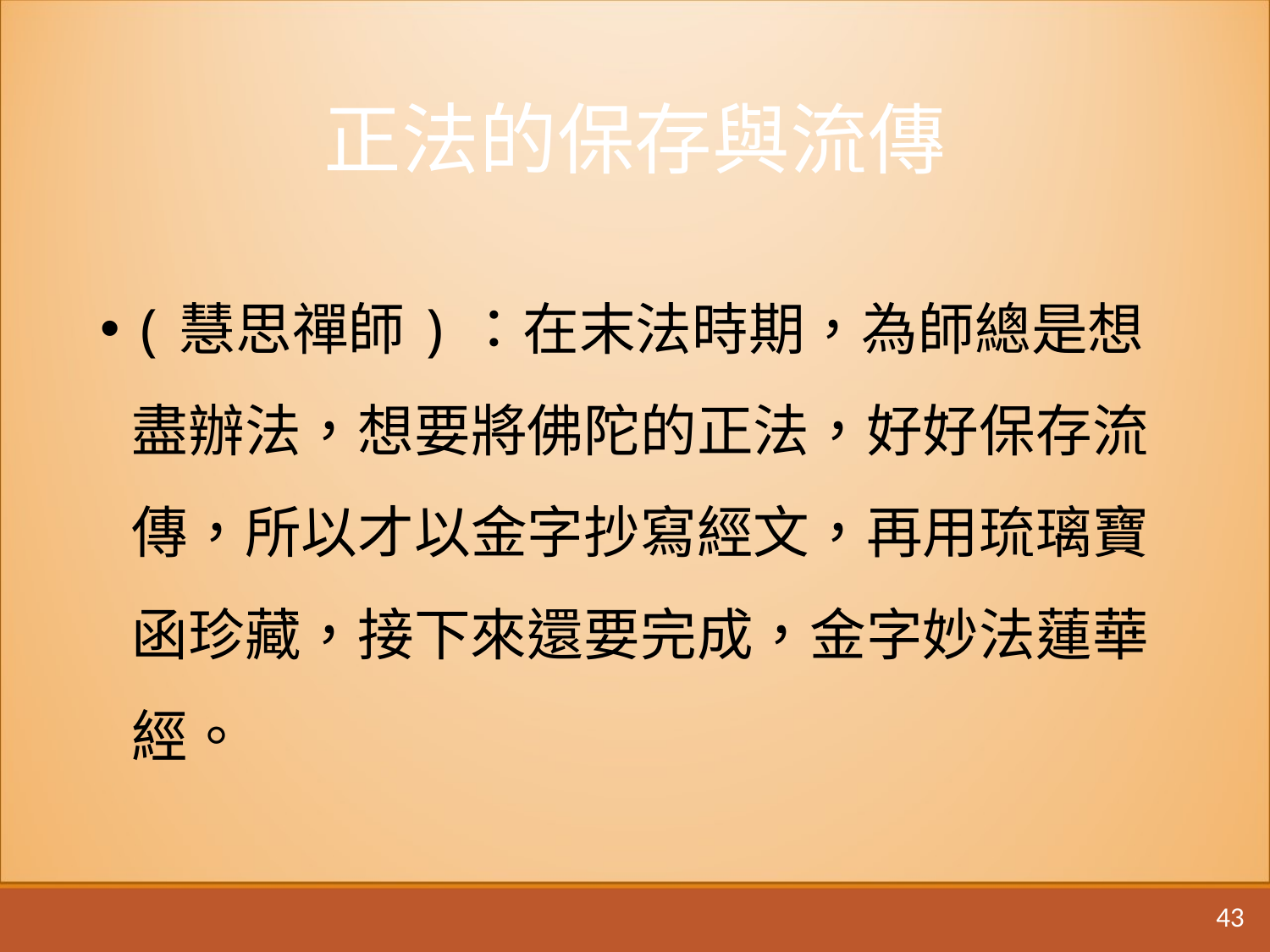

# 正法的保存與流傳
(慧思禪師)：在末法時期，為師總是想盡辦法，想要將佛陀的正法，好好保存流傳，所以才以金字抄寫經文，再用琉璃寶函珍藏，接下來還要完成，金字妙法蓮華經。

43